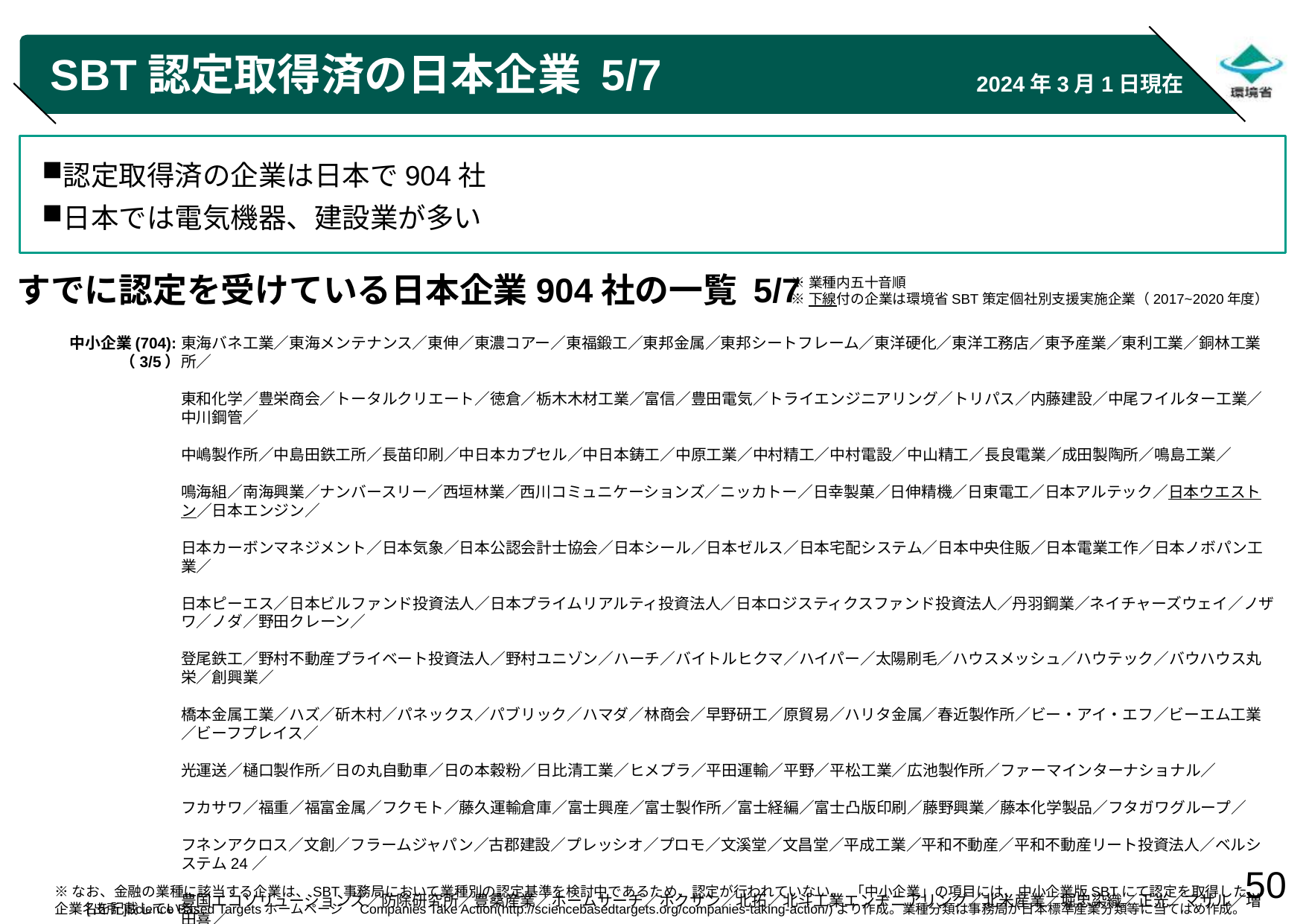

# SBT認定取得済の日本企業 5/7
2024年3月1日現在
認定取得済の企業は日本で904社
日本では電気機器、建設業が多い
すでに認定を受けている日本企業904社の一覧 5/7
※業種内五十音順
※下線付の企業は環境省SBT策定個社別支援実施企業（2017~2020年度）
東海バネ工業／東海メンテナンス／東伸／東濃コアー／東福鍛工／東邦金属／東邦シートフレーム／東洋硬化／東洋工務店／東予産業／東利工業／銅林工業所／

東和化学／豊栄商会／トータルクリエート／徳倉／栃木木材工業／富信／豊田電気／トライエンジニアリング／トリパス／内藤建設／中尾フイルター工業／中川鋼管／

中嶋製作所／中島田鉄工所／長苗印刷／中日本カプセル／中日本鋳工／中原工業／中村精工／中村電設／中山精工／長良電業／成田製陶所／鳴島工業／

鳴海組／南海興業／ナンバースリー／西垣林業／西川コミュニケーションズ／ニッカトー／日幸製菓／日伸精機／日東電工／日本アルテック／日本ウエストン／日本エンジン／

日本カーボンマネジメント／日本気象／日本公認会計士協会／日本シール／日本ゼルス／日本宅配システム／日本中央住販／日本電業工作／日本ノボパン工業／

日本ピーエス／日本ビルファンド投資法人／日本プライムリアルティ投資法人／日本ロジスティクスファンド投資法人／丹羽鋼業／ネイチャーズウェイ／ノザワ／ノダ／野田クレーン／

登尾鉄工／野村不動産プライベート投資法人／野村ユニゾン／ハーチ／バイトルヒクマ／ハイパー／太陽刷毛／ハウスメッシュ／ハウテック／バウハウス丸栄／創興業／

橋本金属工業／ハズ／斫木村／パネックス／パブリック／ハマダ／林商会／早野研工／原貿易／ハリタ金属／春近製作所／ビー・アイ・エフ／ビーエム工業／ビーフプレイス／

光運送／樋口製作所／日の丸自動車／日の本穀粉／日比清工業／ヒメプラ／平田運輸／平野／平松工業／広池製作所／ファーマインターナショナル／

フカサワ／福重／福富金属／フクモト／藤久運輸倉庫／富士興産／富士製作所／富士経編／富士凸版印刷／藤野興業／藤本化学製品／フタガワグループ／

フネンアクロス／文創／フラームジャパン／古郡建設／プレッシオ／プロモ／文溪堂／文昌堂／平成工業／平和不動産／平和不動産リート投資法人／ベルシステム24／

豊国エコソリューションズ／防除研究所／豊桑産業／ホームサーチ／ホクサン／北拓／北斗工業エンヂニアリング／北米産業／堀忠染織／正光／マサル／増田喜／

まち未来製作所／松岡特殊鋼／松ケ谷鉄工建設／松川レピヤン／松永建設／松本製作所／マツ六／真鍋プランテック／真庭木材事業協同組合／マルイチセーリング／

丸喜産業／丸源竹内組／丸五／丸正／マルト／丸昌／丸東製作所／丸洋建設／丸理印刷／三浦工業株式会社／三重エネウッド／ミクニ機工／水生活製作所／

ミズタニバルブ工業／"／水ノ上災害防具"／三谷建設／ミック／三菱地所物流リート投資法人／三星毛糸／宮城衛生環境公社／都インキ／都田建設／みやび／
中小企業(704):（3/5）

※なお、金融の業種に該当する企業は、SBT事務局において業種別の認定基準を検討中であるため、認定が行われていない。  「中小企業」の項目には、中小企業版SBTにて認定を取得した企業名を記載している。
[出所]Science Based Targetsホームページ　Companies Take Action(http://sciencebasedtargets.org/companies-taking-action/)より作成。業種分類は事務局が日本標準産業分類等に当てはめ作成。